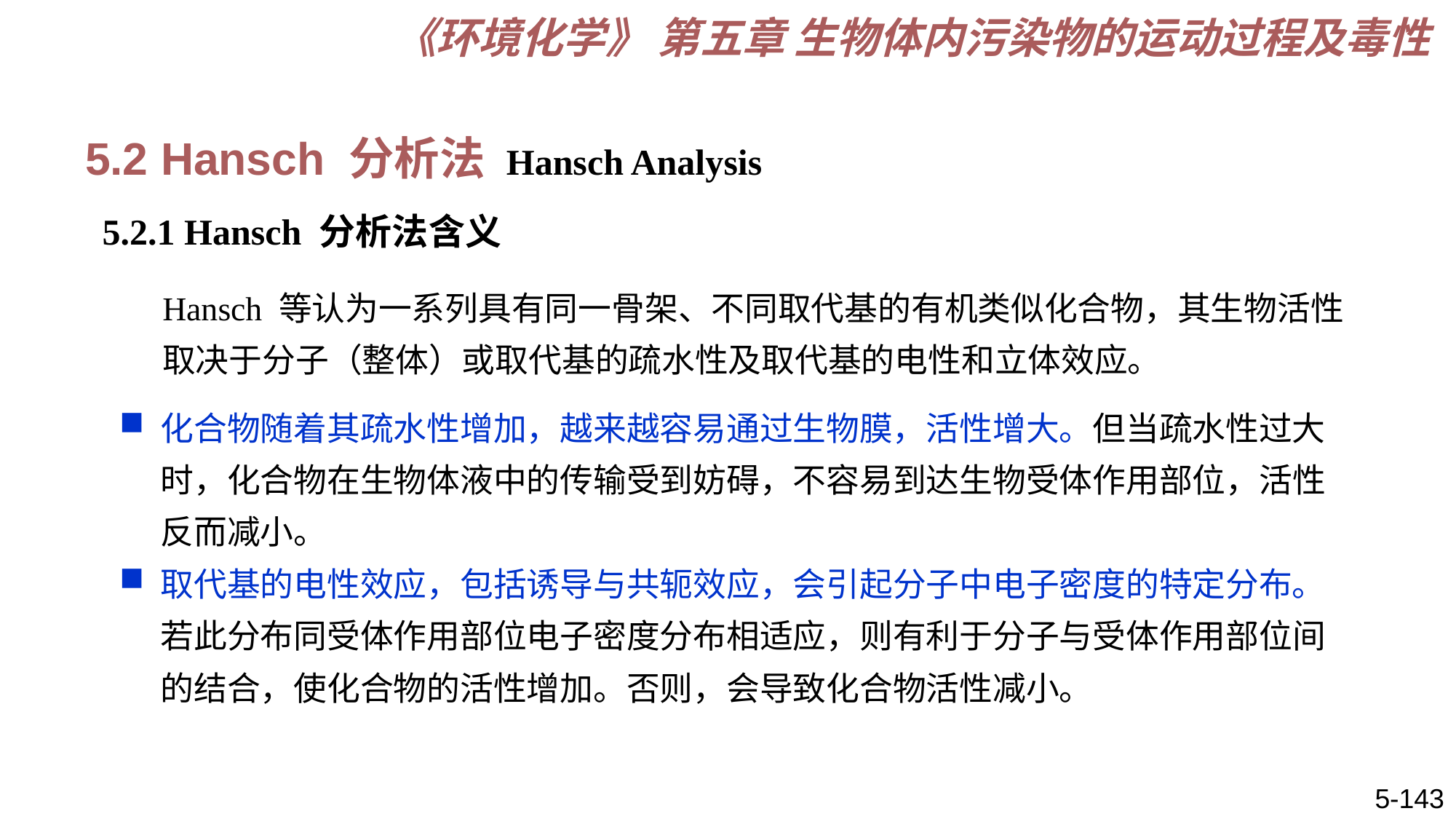

《环境化学》 第五章 生物体内污染物的运动过程及毒性
5.2 Hansch 分析法 Hansch Analysis
5.2.1 Hansch 分析法含义
Hansch 等认为一系列具有同一骨架、不同取代基的有机类似化合物，其生物活性取决于分子（整体）或取代基的疏水性及取代基的电性和立体效应。
化合物随着其疏水性增加，越来越容易通过生物膜，活性增大。但当疏水性过大时，化合物在生物体液中的传输受到妨碍，不容易到达生物受体作用部位，活性反而减小。
取代基的电性效应，包括诱导与共轭效应，会引起分子中电子密度的特定分布。若此分布同受体作用部位电子密度分布相适应，则有利于分子与受体作用部位间的结合，使化合物的活性增加。否则，会导致化合物活性减小。
5-143